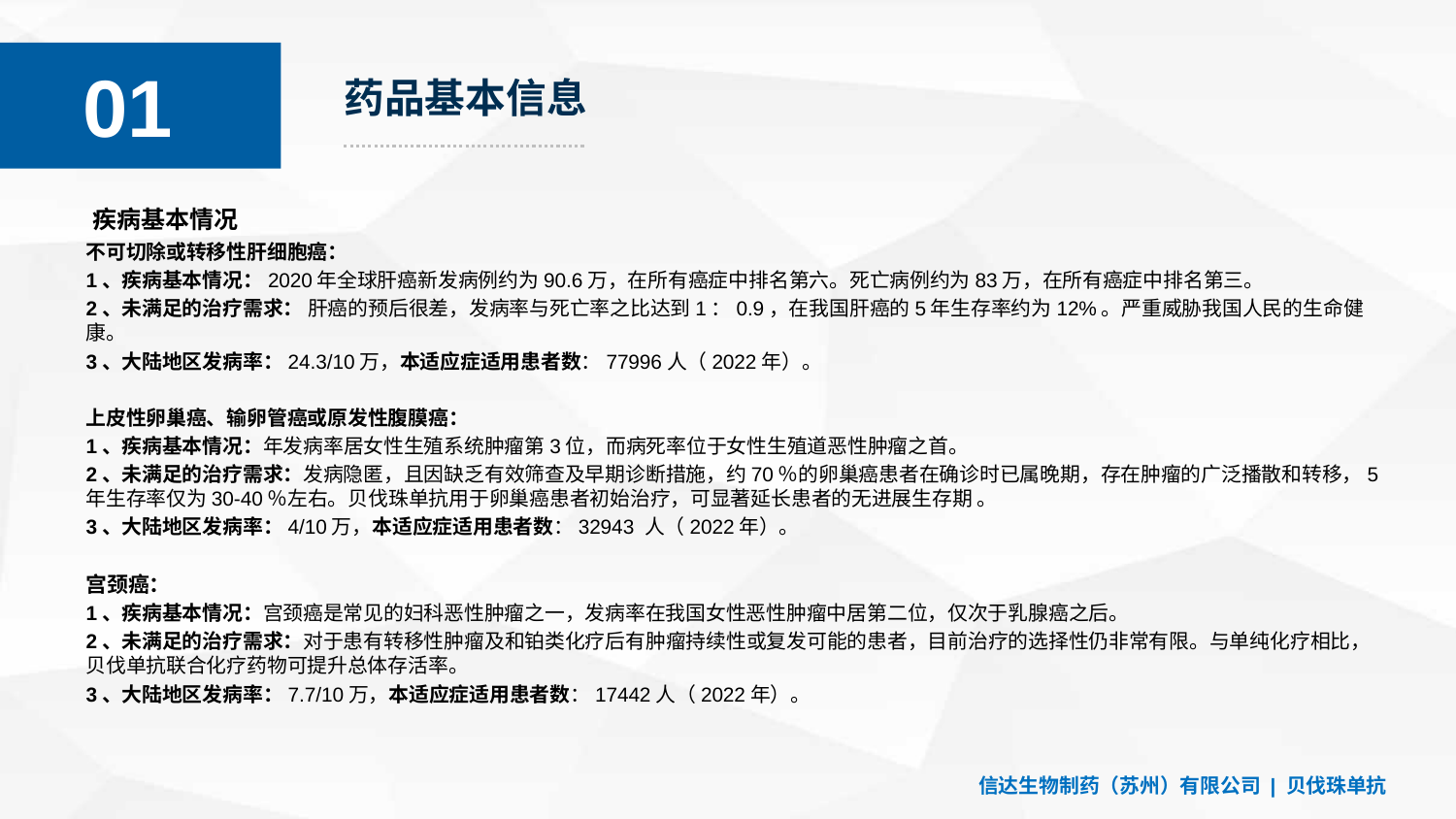

01
01
药品基本信息
疾病基本情况
不可切除或转移性肝细胞癌：
1、疾病基本情况：2020年全球肝癌新发病例约为90.6万，在所有癌症中排名第六。死亡病例约为83万，在所有癌症中排名第三。
2、未满足的治疗需求： 肝癌的预后很差，发病率与死亡率之比达到1：0.9，在我国肝癌的5年生存率约为12%。严重威胁我国人民的生命健康。
3、大陆地区发病率：24.3/10万，本适应症适用患者数：77996人（2022年）。

上皮性卵巢癌、输卵管癌或原发性腹膜癌：
1、疾病基本情况：年发病率居女性生殖系统肿瘤第3位，而病死率位于女性生殖道恶性肿瘤之首。
2、未满足的治疗需求：发病隐匿，且因缺乏有效筛查及早期诊断措施，约70％的卵巢癌患者在确诊时已属晚期，存在肿瘤的广泛播散和转移，5年生存率仅为30-40％左右。贝伐珠单抗用于卵巢癌患者初始治疗，可显著延长患者的无进展生存期 。
3、大陆地区发病率：4/10万，本适应症适用患者数：32943 人（2022年）。

宫颈癌：
1、疾病基本情况：宫颈癌是常见的妇科恶性肿瘤之一，发病率在我国女性恶性肿瘤中居第二位，仅次于乳腺癌之后。
2、未满足的治疗需求：对于患有转移性肿瘤及和铂类化疗后有肿瘤持续性或复发可能的患者，目前治疗的选择性仍非常有限。与单纯化疗相比，贝伐单抗联合化疗药物可提升总体存活率。
3、大陆地区发病率：7.7/10万，本适应症适用患者数：17442人（2022年）。

信达生物制药（苏州）有限公司 | 贝伐珠单抗